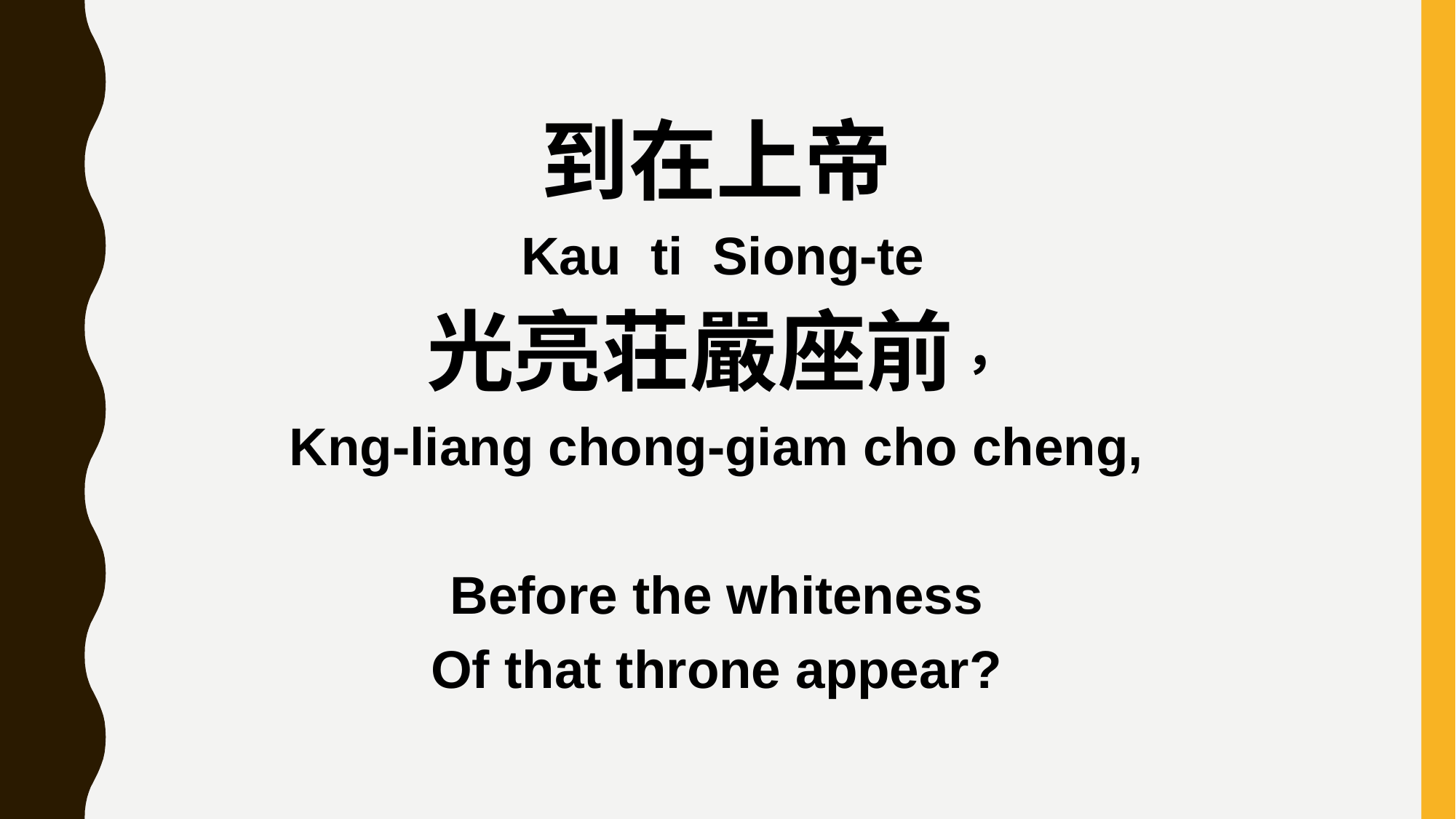

到在上帝
 Kau  ti  Siong-te
光亮荘嚴座前，
Kng-liang chong-giam cho cheng,

 Before the whiteness
Of that throne appear?